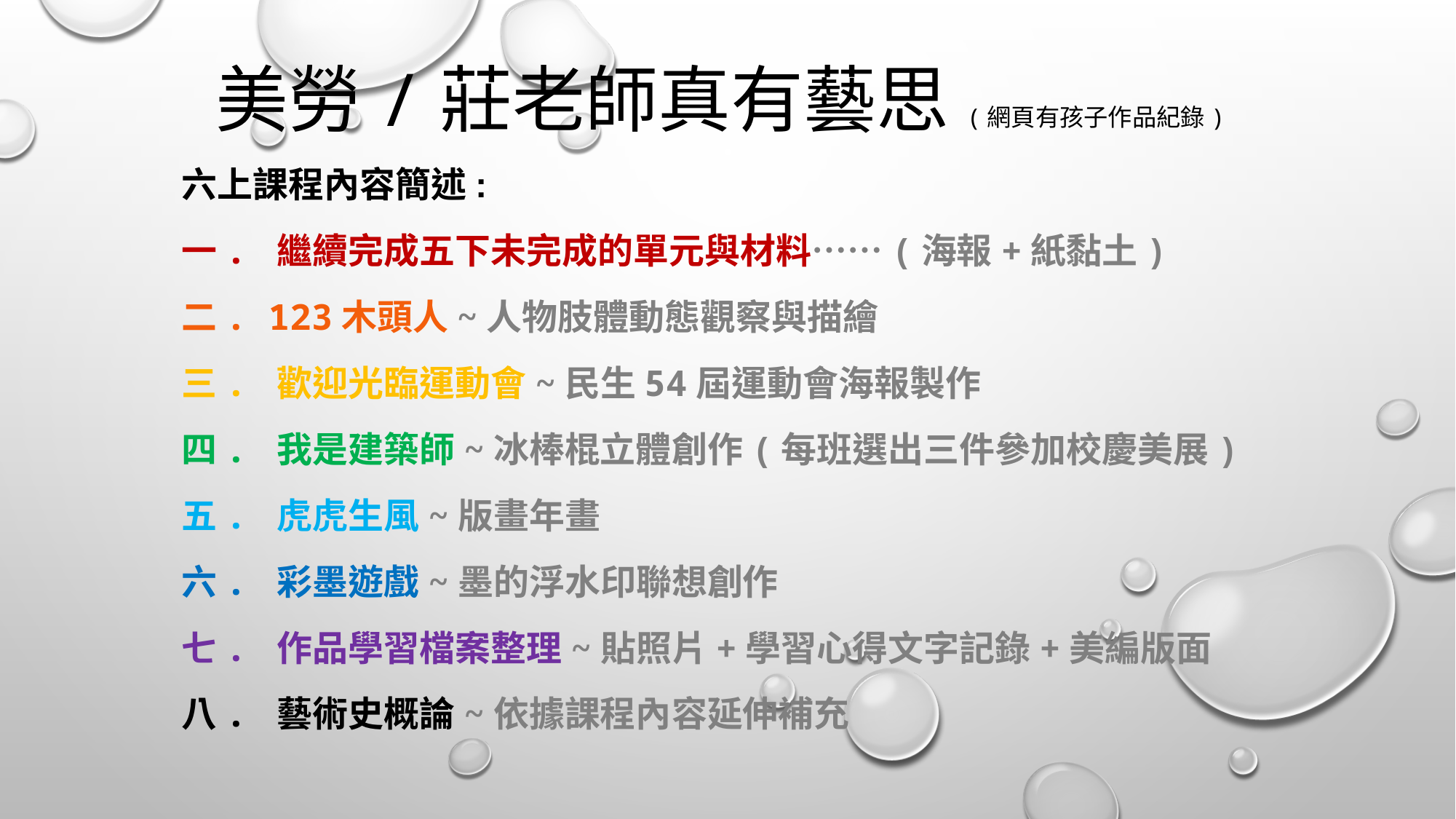

# 美勞/莊老師真有藝思(網頁有孩子作品紀錄)
六上課程內容簡述:
一. 繼續完成五下未完成的單元與材料……(海報+紙黏土)
二. 123木頭人~人物肢體動態觀察與描繪
三. 歡迎光臨運動會~民生54屆運動會海報製作
四. 我是建築師~冰棒棍立體創作(每班選出三件參加校慶美展)
五. 虎虎生風~版畫年畫
六. 彩墨遊戲~墨的浮水印聯想創作
七. 作品學習檔案整理~貼照片+學習心得文字記錄+美編版面
八. 藝術史概論~依據課程內容延伸補充